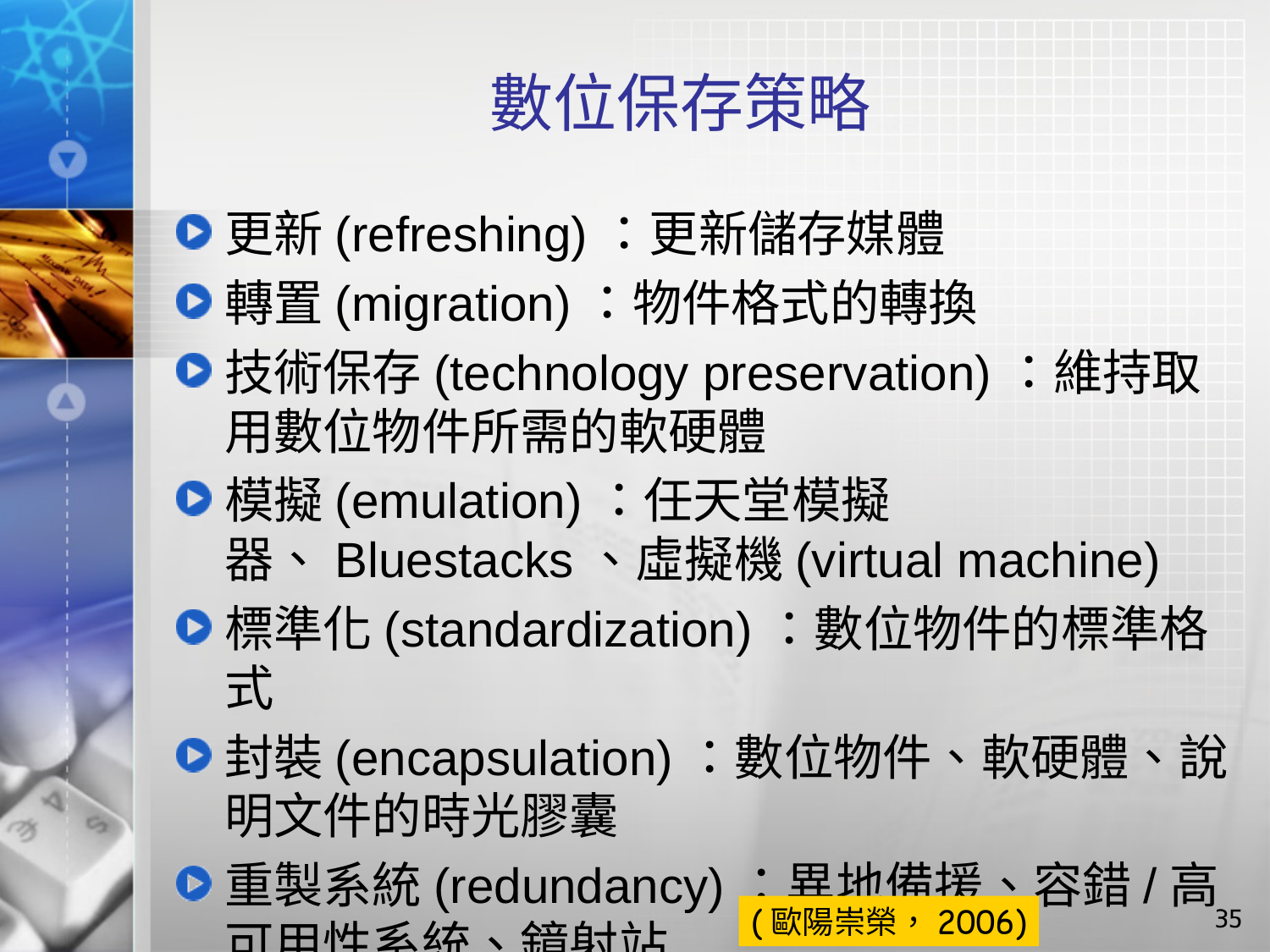

# 數位保存策略
更新(refreshing)：更新儲存媒體
轉置(migration)：物件格式的轉換
技術保存(technology preservation)：維持取用數位物件所需的軟硬體
模擬(emulation)：任天堂模擬器、Bluestacks、虛擬機(virtual machine)
標準化(standardization)：數位物件的標準格式
封裝(encapsulation)：數位物件、軟硬體、說明文件的時光膠囊
重製系統(redundancy)：異地備援、容錯/高可用性系統、鏡射站

35
(歐陽崇榮，2006)